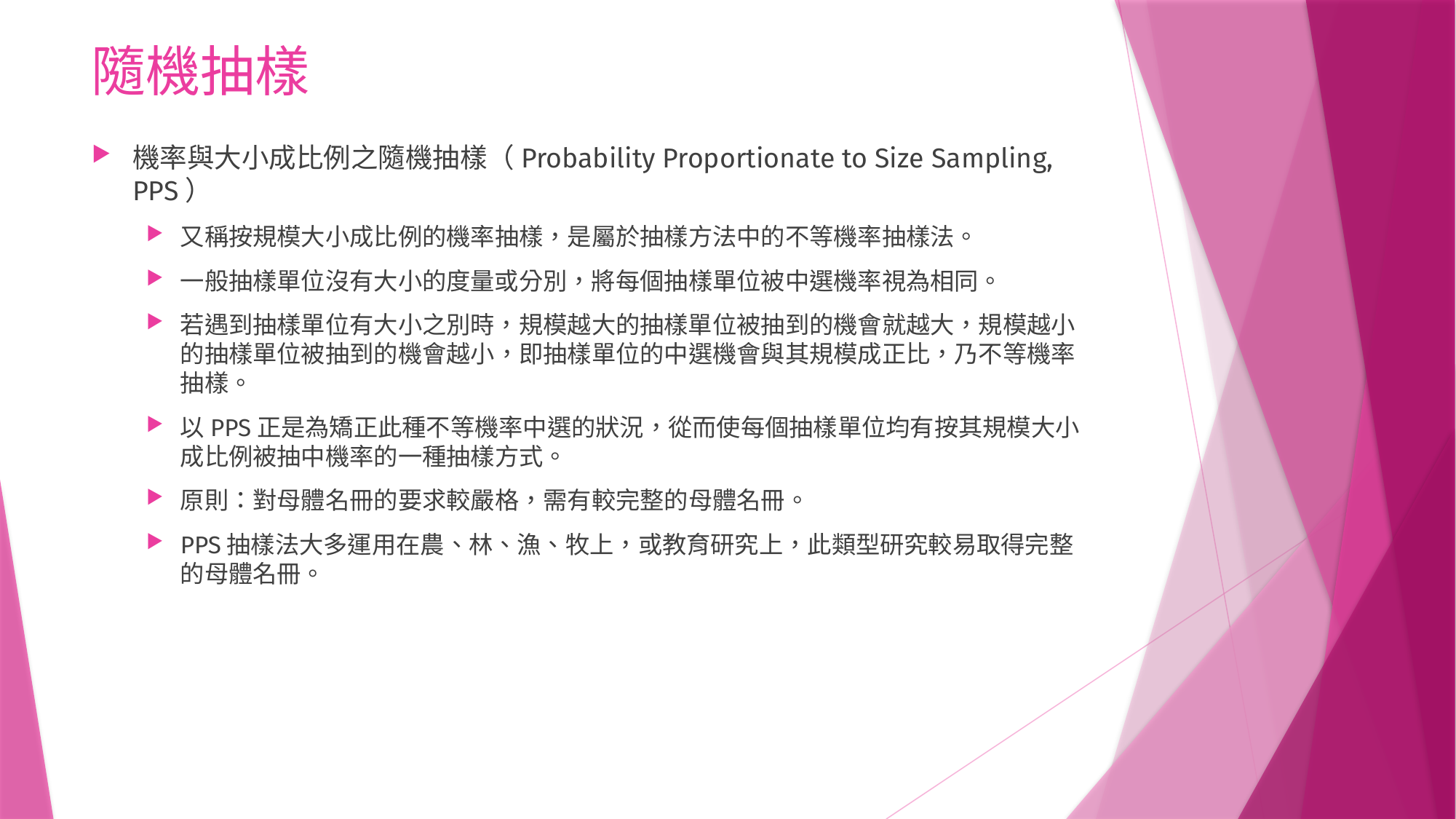

# 隨機抽樣
機率與大小成比例之隨機抽樣（Probability Proportionate to Size Sampling, PPS）
又稱按規模大小成比例的機率抽樣，是屬於抽樣方法中的不等機率抽樣法。
一般抽樣單位沒有大小的度量或分別，將每個抽樣單位被中選機率視為相同。
若遇到抽樣單位有大小之別時，規模越大的抽樣單位被抽到的機會就越大，規模越小的抽樣單位被抽到的機會越小，即抽樣單位的中選機會與其規模成正比，乃不等機率抽樣。
以PPS正是為矯正此種不等機率中選的狀況，從而使每個抽樣單位均有按其規模大小成比例被抽中機率的一種抽樣方式。
原則：對母體名冊的要求較嚴格，需有較完整的母體名冊。
PPS抽樣法大多運用在農、林、漁、牧上，或教育研究上，此類型研究較易取得完整的母體名冊。